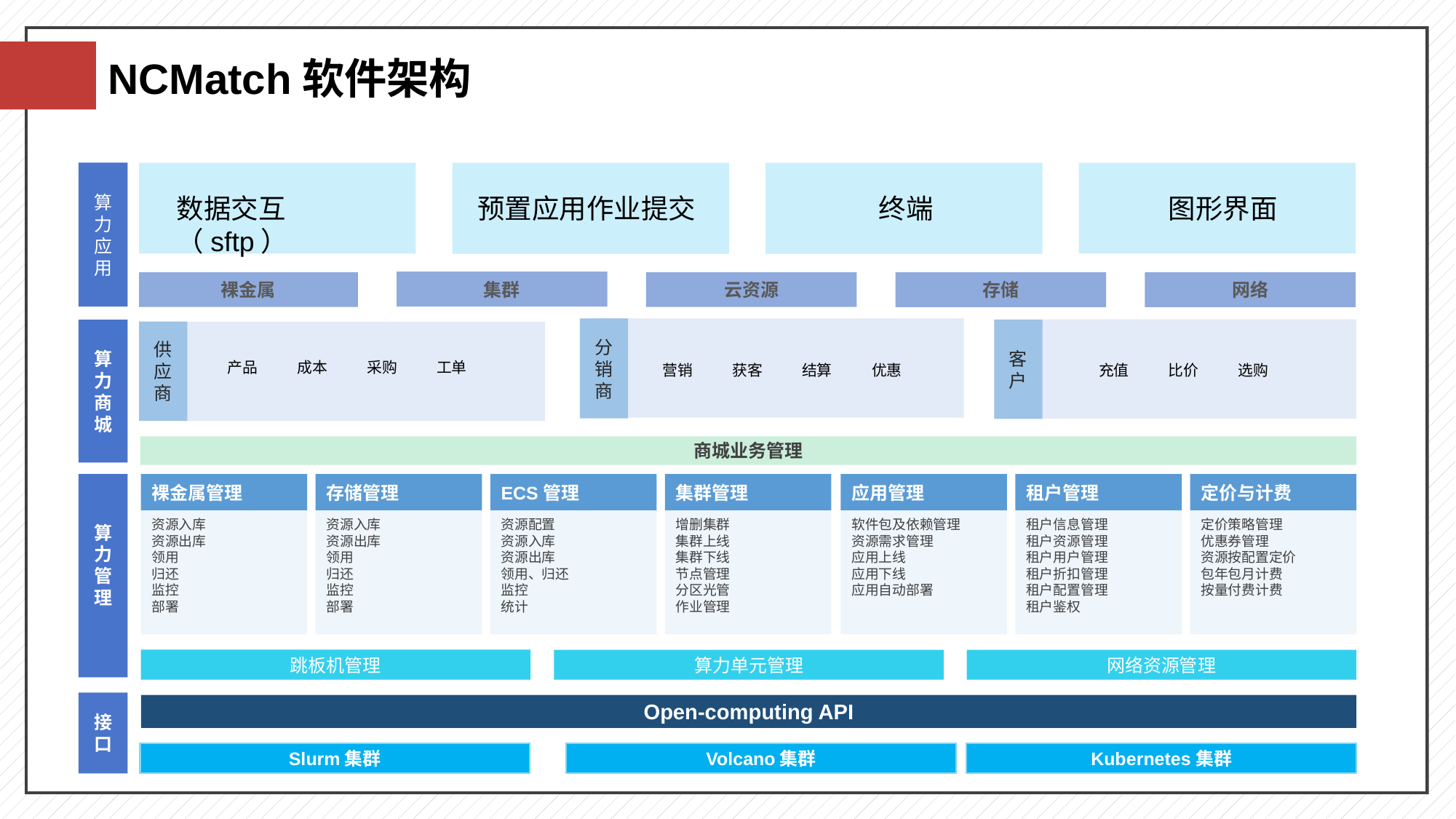

NCMatch软件架构
算
力
应
用

数据交互（sftp）

图形界面

预置应用作业提交

终端
集群
裸金属
云资源
存储
网络
分销商

客户
供应商

算
力
商城
产品
成本
采购
工单
营销
获客
结算
优惠
充值
比价
选购
商城业务管理
算
力
管
理

裸金属管理
资源入库
资源出库
领用
归还
监控
部署
存储管理
资源入库
资源出库
领用
归还
监控
部署
ECS管理
资源配置
资源入库
资源出库
领用、归还
监控
统计
集群管理
增删集群
集群上线
集群下线
节点管理
分区光管
作业管理
应用管理
软件包及依赖管理
资源需求管理
应用上线
应用下线
应用自动部署
租户管理
租户信息管理
租户资源管理
租户用户管理
租户折扣管理
租户配置管理
租户鉴权
定价与计费
定价策略管理
优惠券管理
资源按配置定价
包年包月计费
按量付费计费
跳板机管理
算力单元管理
网络资源管理
接
口
Open-computing API
Slurm集群
Volcano集群
Kubernetes集群